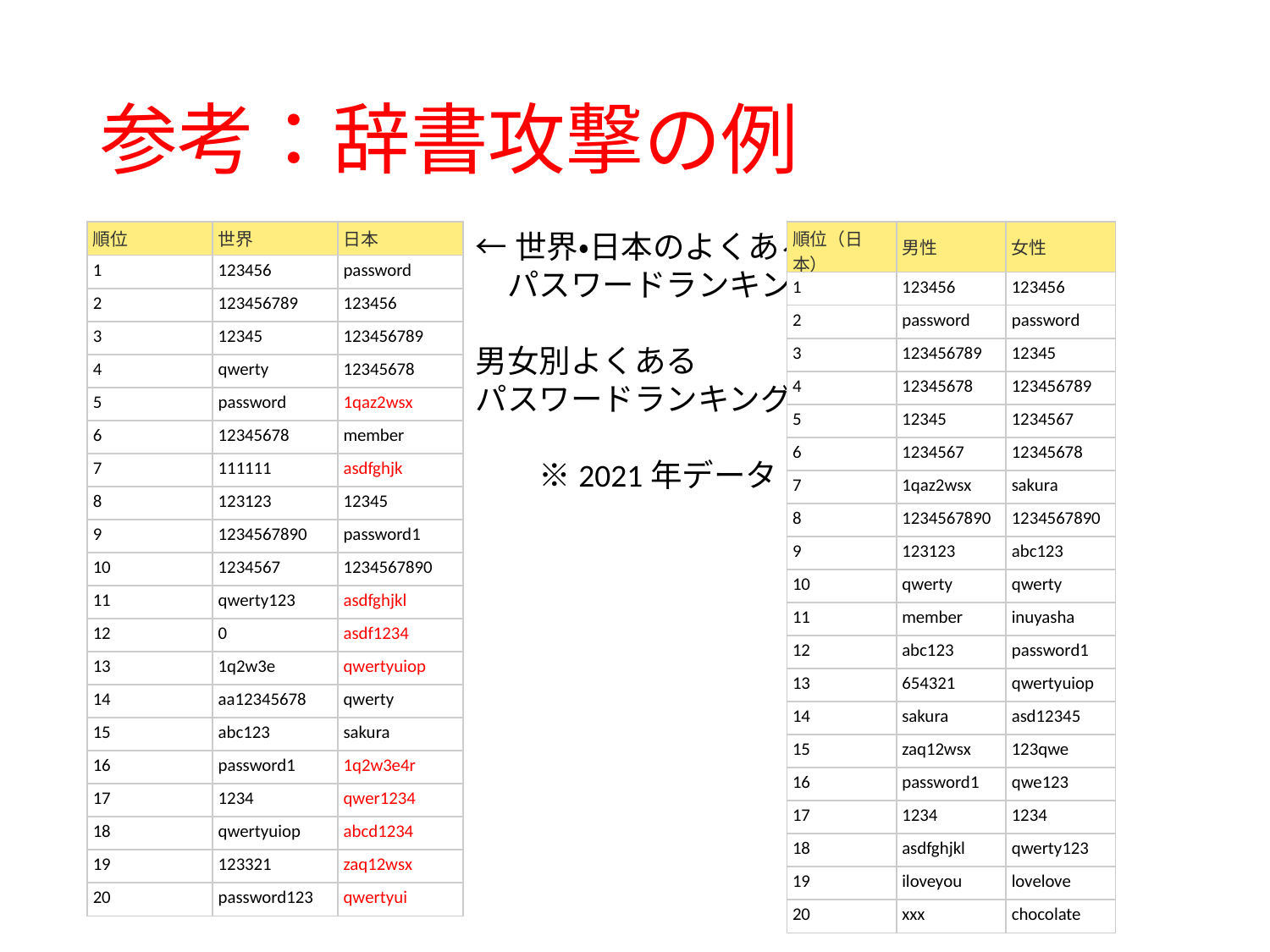

# 参考：辞書攻撃の例
←世界・日本のよくある
　パスワードランキング

男女別よくある　　　→
パスワードランキング

　　※2021年データ
| 順位（日本） | 男性 | 女性 |
| --- | --- | --- |
| 1 | 123456 | 123456 |
| 2 | password | password |
| 3 | 123456789 | 12345 |
| 4 | 12345678 | 123456789 |
| 5 | 12345 | 1234567 |
| 6 | 1234567 | 12345678 |
| 7 | 1qaz2wsx | sakura |
| 8 | 1234567890 | 1234567890 |
| 9 | 123123 | abc123 |
| 10 | qwerty | qwerty |
| 11 | member | inuyasha |
| 12 | abc123 | password1 |
| 13 | 654321 | qwertyuiop |
| 14 | sakura | asd12345 |
| 15 | zaq12wsx | 123qwe |
| 16 | password1 | qwe123 |
| 17 | 1234 | 1234 |
| 18 | asdfghjkl | qwerty123 |
| 19 | iloveyou | lovelove |
| 20 | xxx | chocolate |
| 順位 | 世界 | 日本 |
| --- | --- | --- |
| 1 | 123456 | password |
| 2 | 123456789 | 123456 |
| 3 | 12345 | 123456789 |
| 4 | qwerty | 12345678 |
| 5 | password | 1qaz2wsx |
| 6 | 12345678 | member |
| 7 | 111111 | asdfghjk |
| 8 | 123123 | 12345 |
| 9 | 1234567890 | password1 |
| 10 | 1234567 | 1234567890 |
| 11 | qwerty123 | asdfghjkl |
| 12 | 0 | asdf1234 |
| 13 | 1q2w3e | qwertyuiop |
| 14 | aa12345678 | qwerty |
| 15 | abc123 | sakura |
| 16 | password1 | 1q2w3e4r |
| 17 | 1234 | qwer1234 |
| 18 | qwertyuiop | abcd1234 |
| 19 | 123321 | zaq12wsx |
| 20 | password123 | qwertyui |